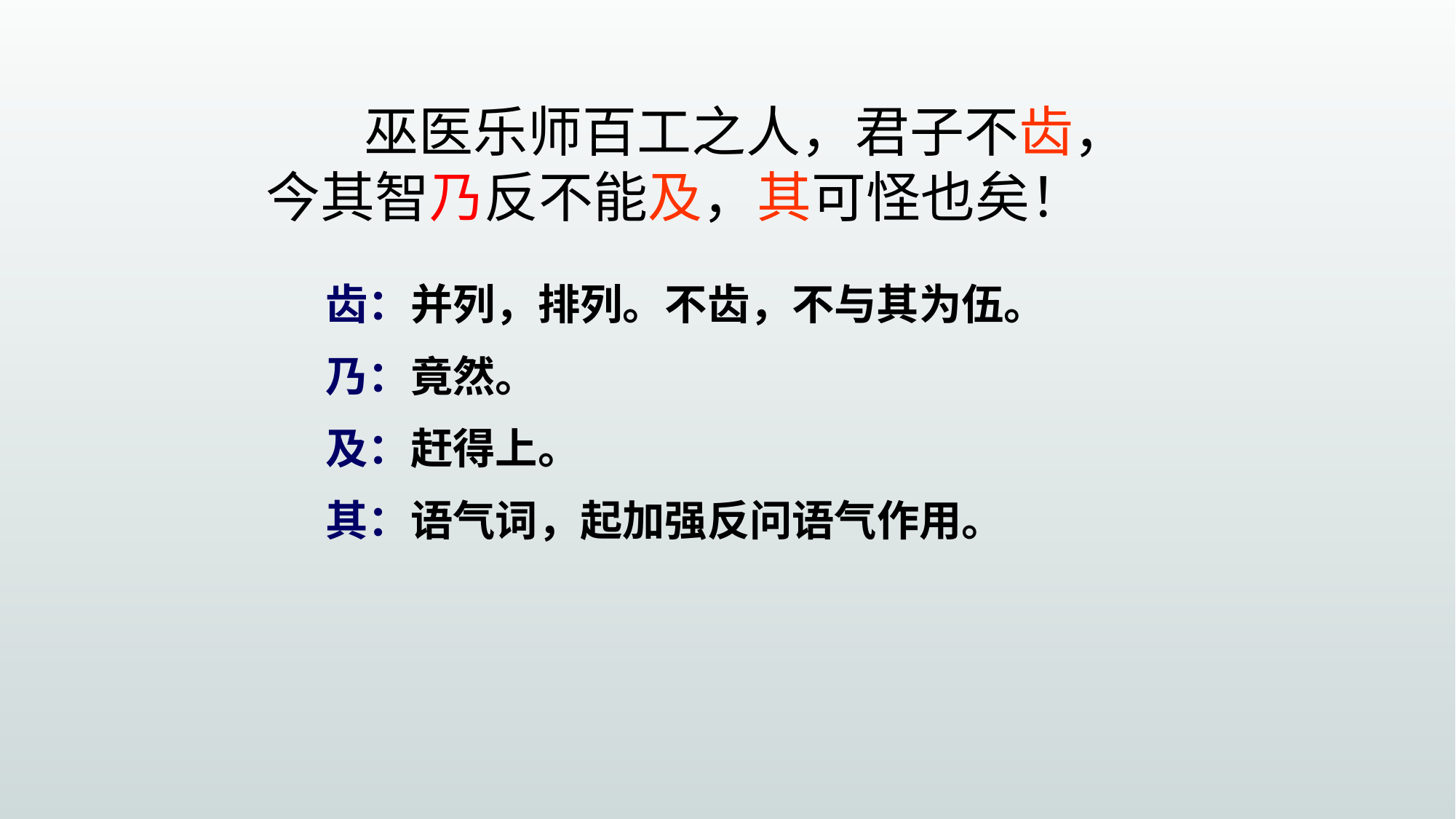

巫医乐师百工之人，君子不齿，
今其智乃反不能及，其可怪也矣！
齿：并列，排列。不齿，不与其为伍。
乃：竟然。
及：赶得上。
其：语气词，起加强反问语气作用。